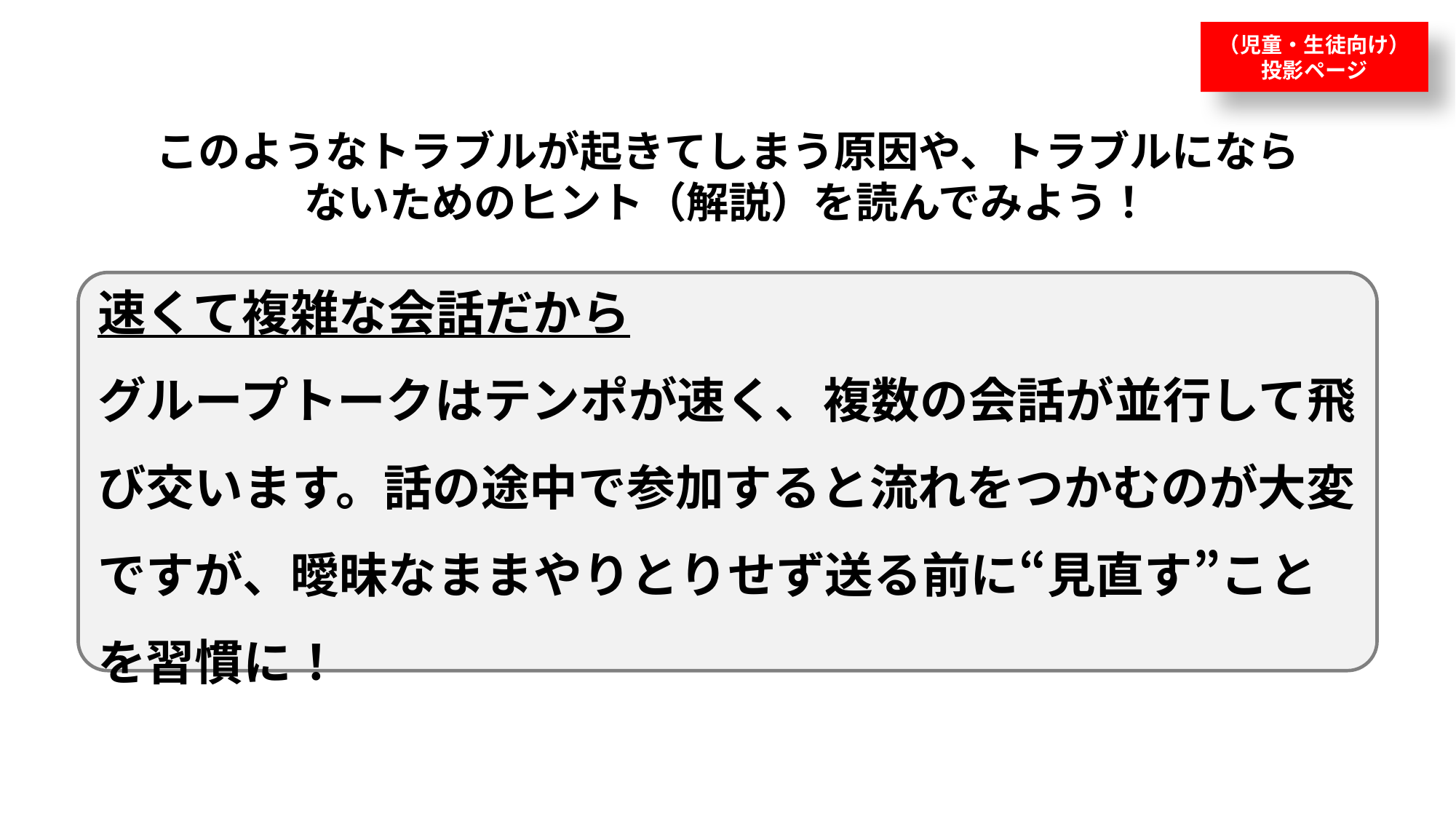

（児童・生徒向け）
投影ページ
このようなトラブルが起きてしまう原因や、トラブルにならないためのヒント（解説）を読んでみよう！
速くて複雑な会話だから
グループトークはテンポが速く、複数の会話が並行して飛び交います。話の途中で参加すると流れをつかむのが大変ですが、曖昧なままやりとりせず送る前に“見直す”ことを習慣に！